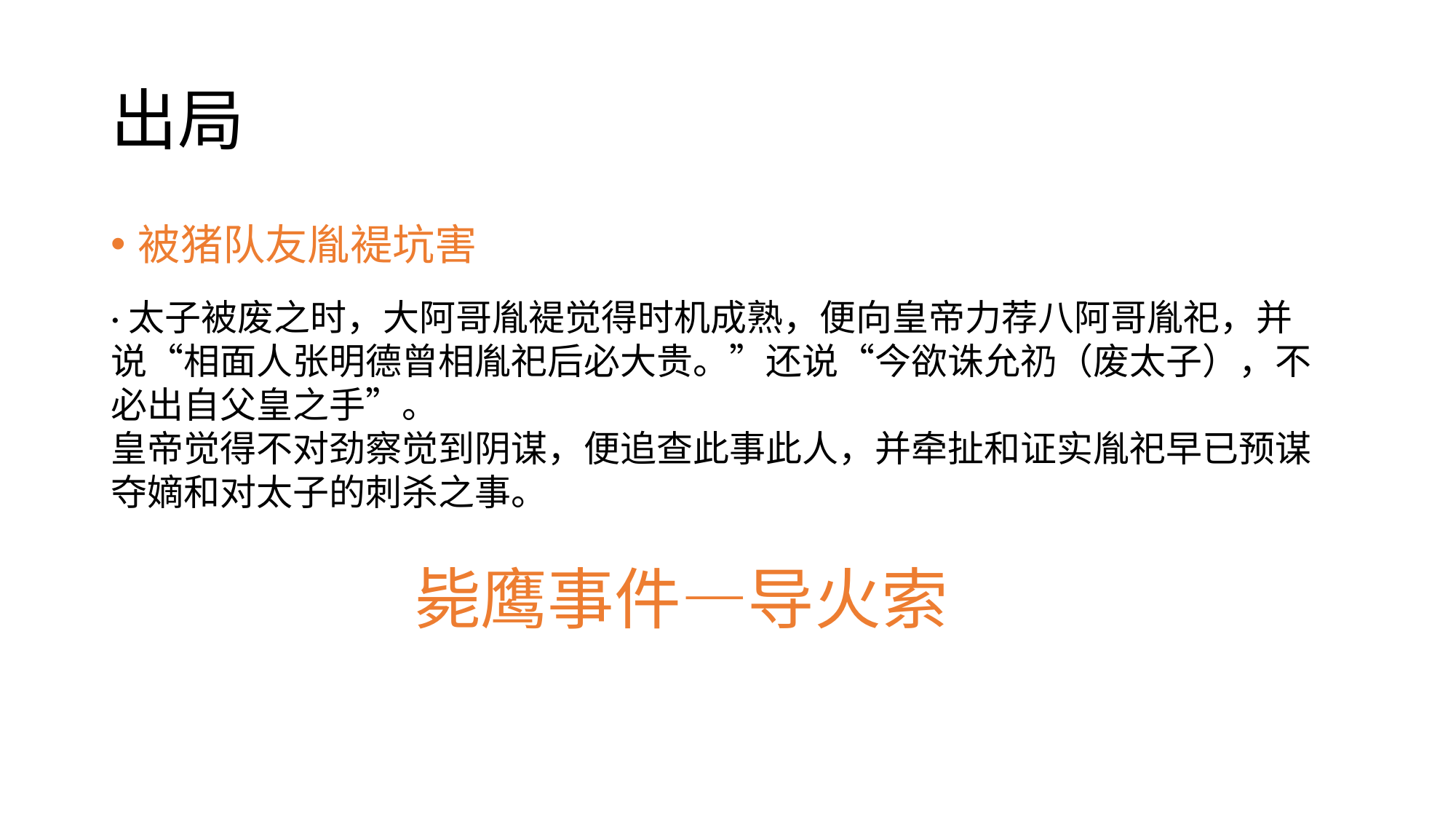

# 出局
被猪队友胤褆坑害

·太子被废之时，大阿哥胤褆觉得时机成熟，便向皇帝力荐八阿哥胤祀，并说“相面人张明德曾相胤祀后必大贵。”还说“今欲诛允礽（废太子），不必出自父皇之手”。
皇帝觉得不对劲察觉到阴谋，便追查此事此人，并牵扯和证实胤祀早已预谋夺嫡和对太子的刺杀之事。

                                    毙鹰事件—导火索